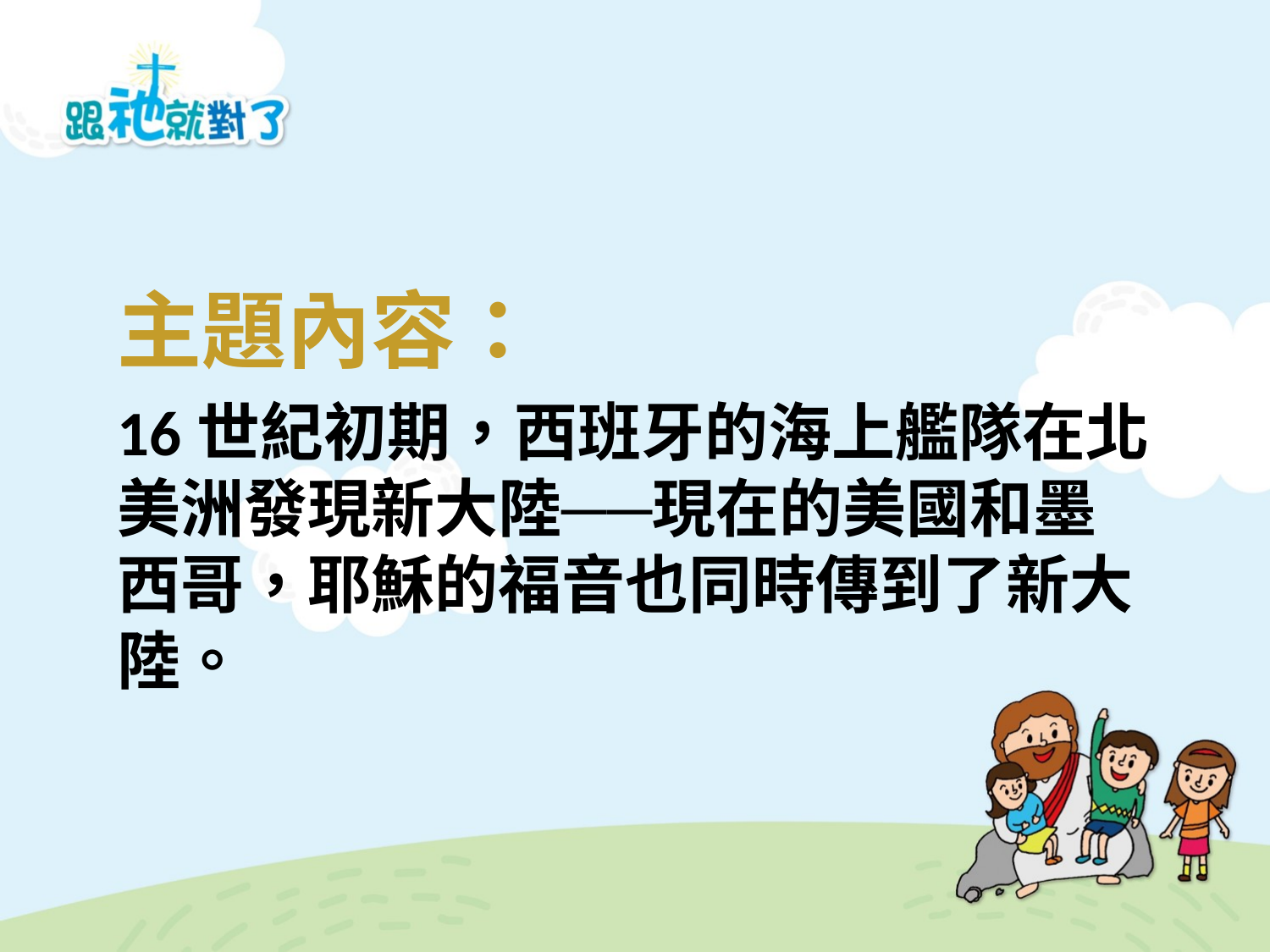

主題內容：
16世紀初期，西班牙的海上艦隊在北美洲發現新大陸──現在的美國和墨西哥，耶穌的福音也同時傳到了新大陸。